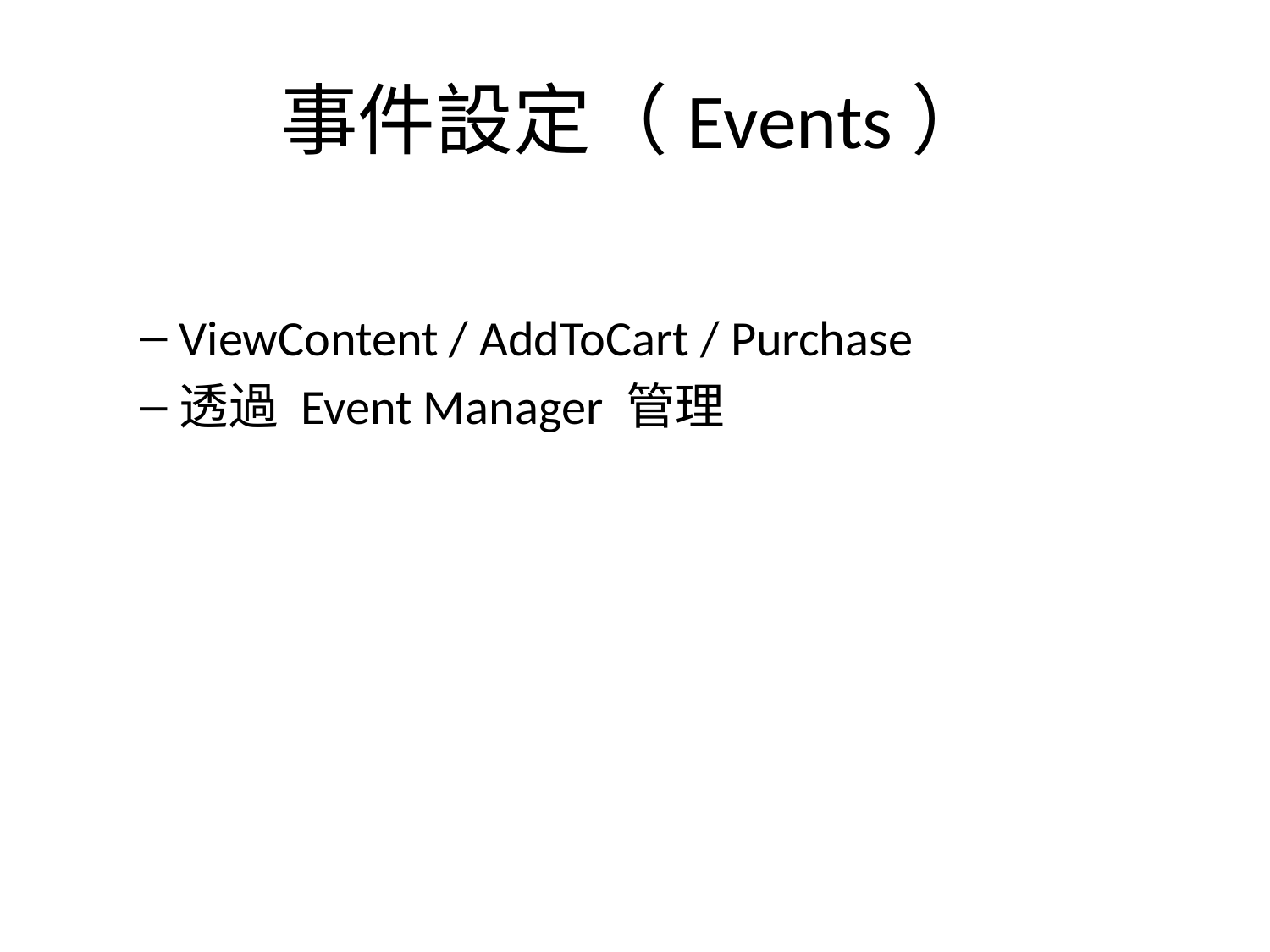

# 事件設定（Events）

ViewContent / AddToCart / Purchase
透過 Event Manager 管理